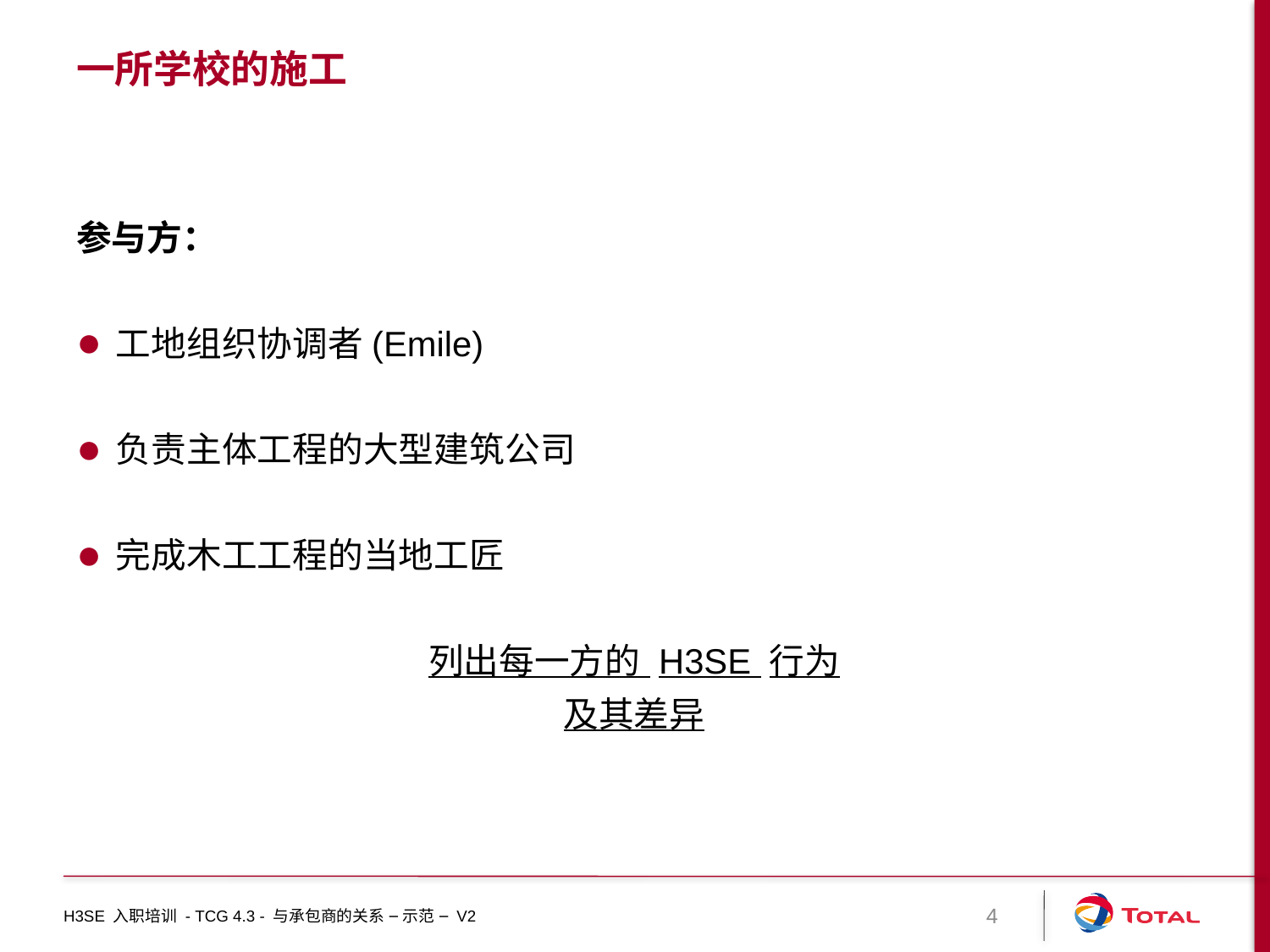

# 一所学校的施工

参与方：

工地组织协调者(Emile)

负责主体工程的大型建筑公司

完成木工工程的当地工匠

列出每一方的 H3SE 行为
及其差异
H3SE 入职培训 - TCG 4.3 - 与承包商的关系 – 示范 – V2
4